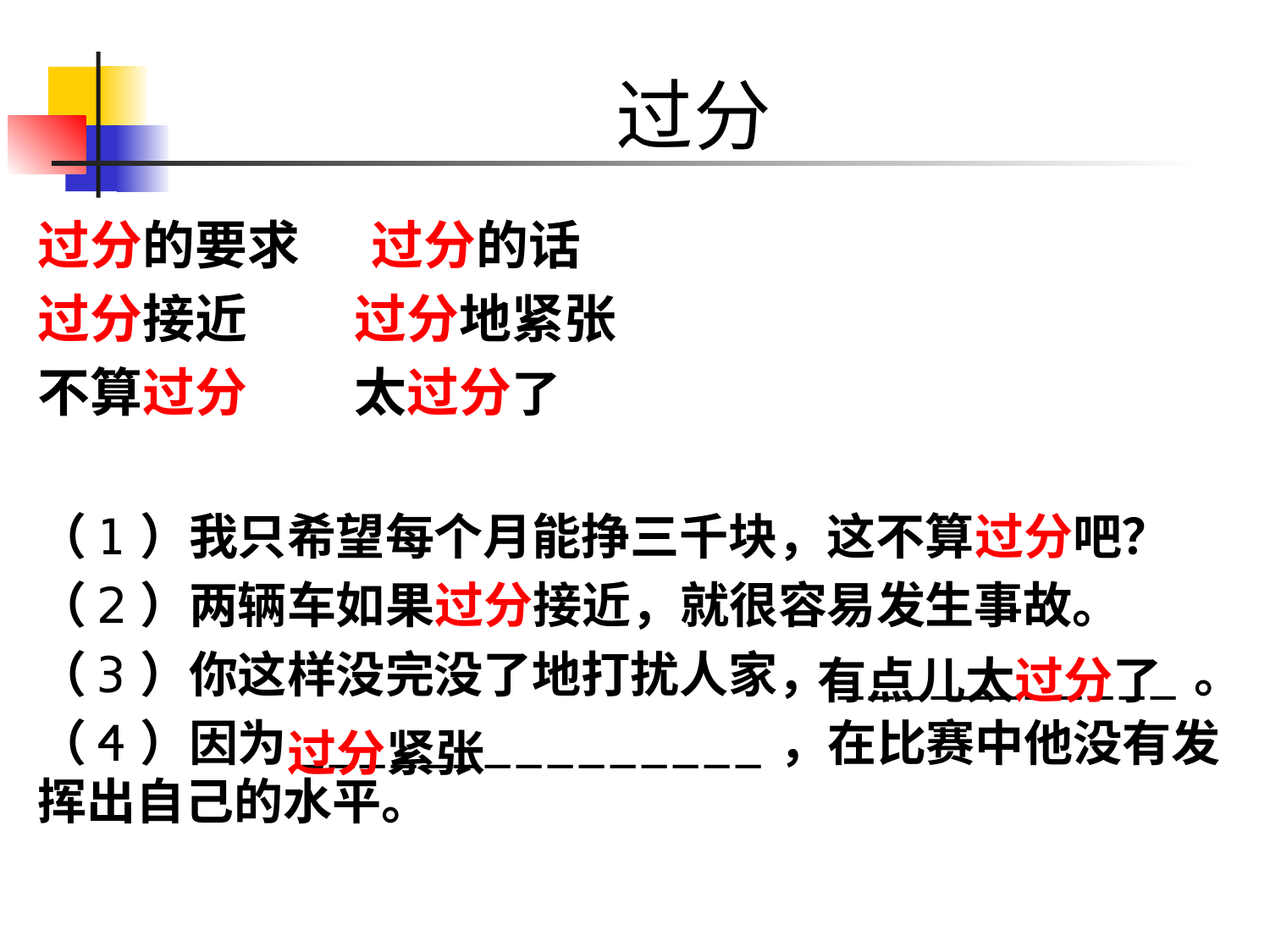

# 过分
过分的要求      过分的话
过分接近         过分地紧张
不算过分         太过分了

（1）我只希望每个月能挣三千块，这不算过分吧？
（2）两辆车如果过分接近，就很容易发生事故。
（3）你这样没完没了地打扰人家，___________。
（4）因为_______________，在比赛中他没有发挥出自己的水平。
有点儿太过分了
过分紧张